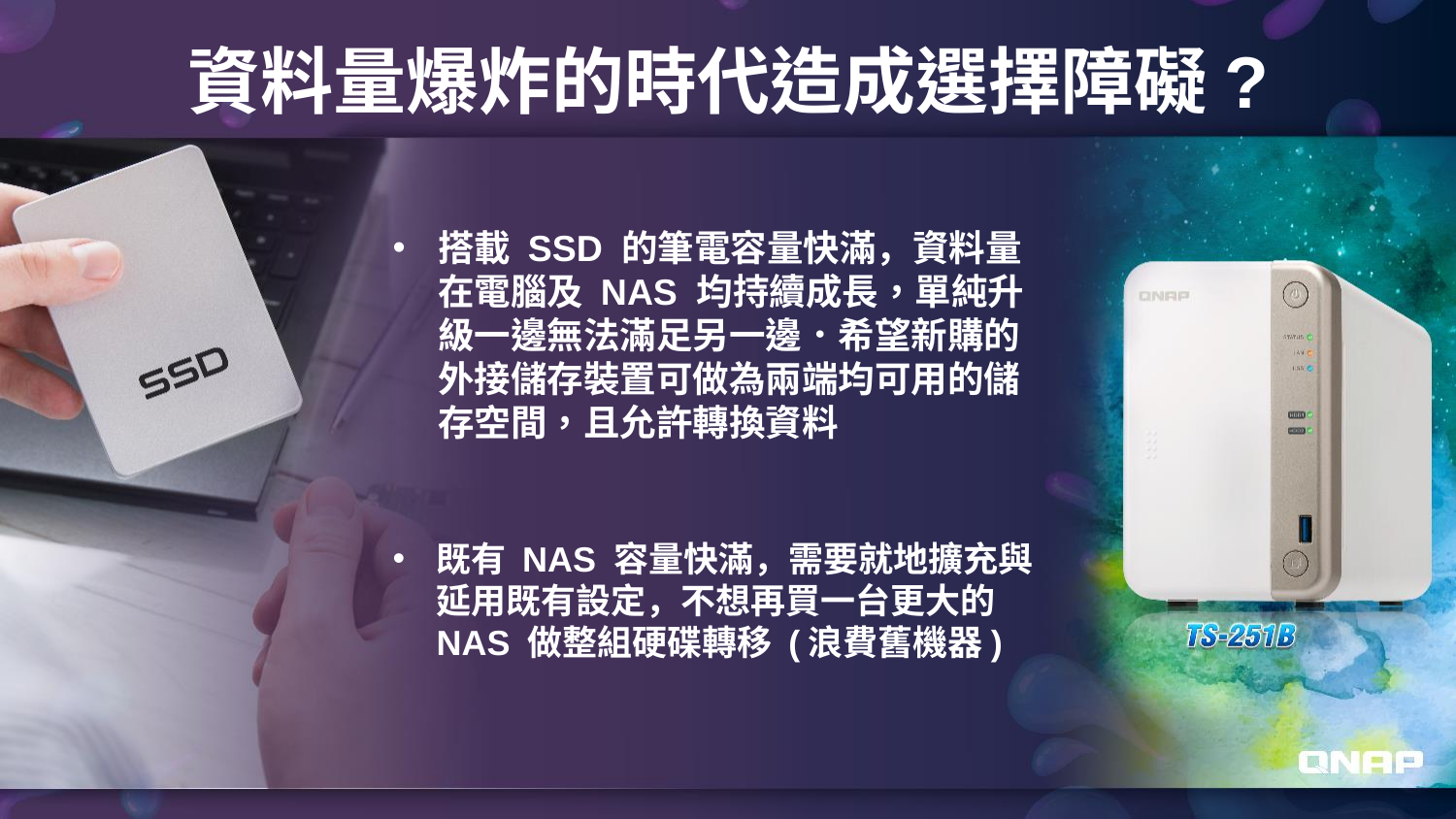

# 資料量爆炸的時代造成選擇障礙?
搭載 SSD 的筆電容量快滿，資料量在電腦及 NAS 均持續成長，單純升級一邊無法滿足另一邊．希望新購的外接儲存裝置可做為兩端均可用的儲存空間，且允許轉換資料

既有 NAS 容量快滿，需要就地擴充與延用既有設定，不想再買一台更大的 NAS 做整組硬碟轉移 (浪費舊機器)